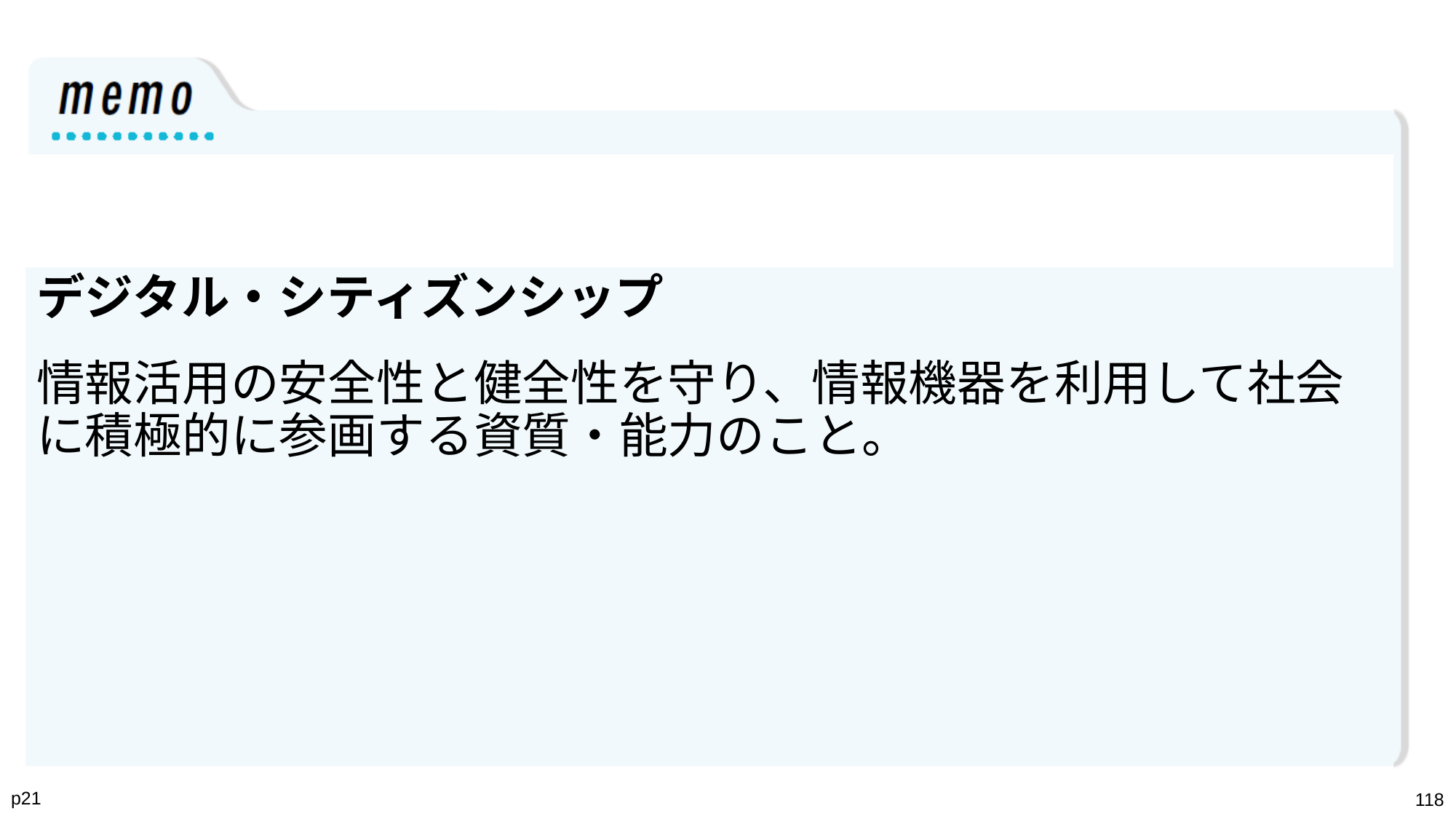

デジタル・シティズンシップ
情報活用の安全性と健全性を守り、情報機器を利用して社会に積極的に参画する資質・能力のこと。
p21
118